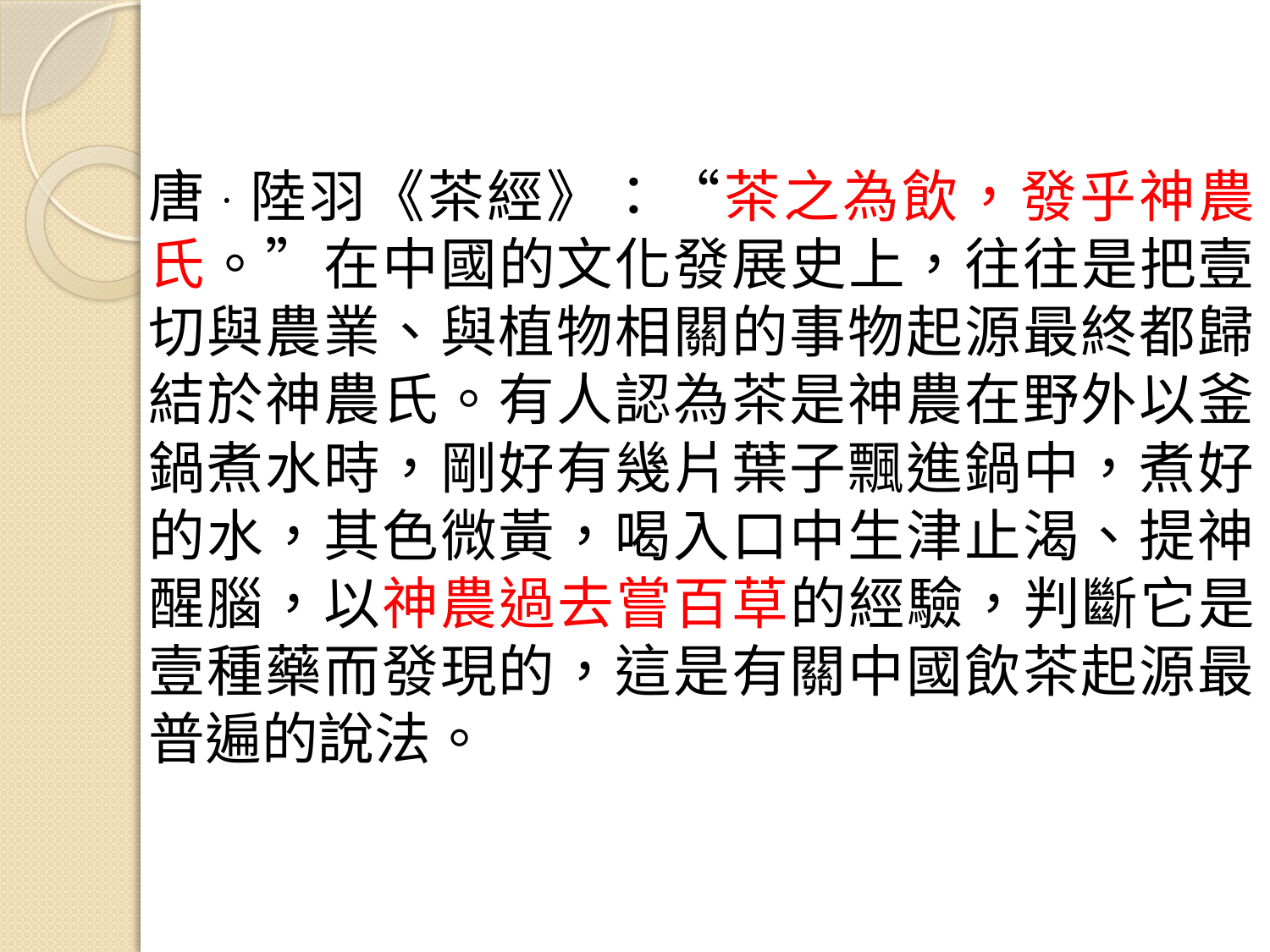

唐·陸羽《茶經》：“茶之為飲，發乎神農氏。”在中國的文化發展史上，往往是把壹切與農業、與植物相關的事物起源最終都歸結於神農氏。有人認為茶是神農在野外以釜鍋煮水時，剛好有幾片葉子飄進鍋中，煮好的水，其色微黃，喝入口中生津止渴、提神醒腦，以神農過去嘗百草的經驗，判斷它是壹種藥而發現的，這是有關中國飲茶起源最普遍的說法。